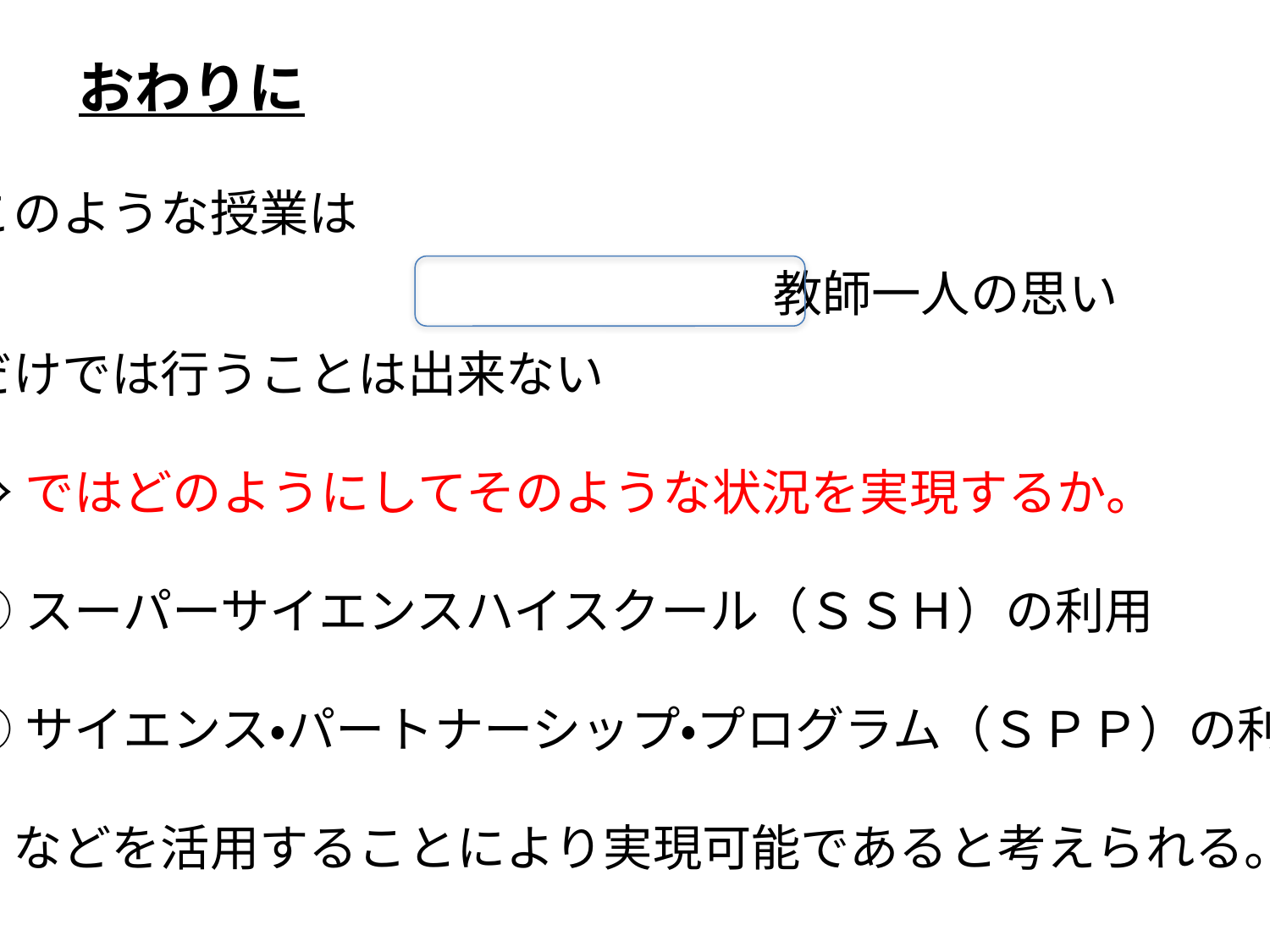

おわりに
このような授業は

　　　　　　　　　　　　教師一人の思い

だけでは行うことは出来ない

⇒ではどのようにしてそのような状況を実現するか。

①スーパーサイエンスハイスクール（ＳＳＨ）の利用

②サイエンス・パートナーシップ・プログラム（ＳＰＰ）の利用

　などを活用することにより実現可能であると考えられる。